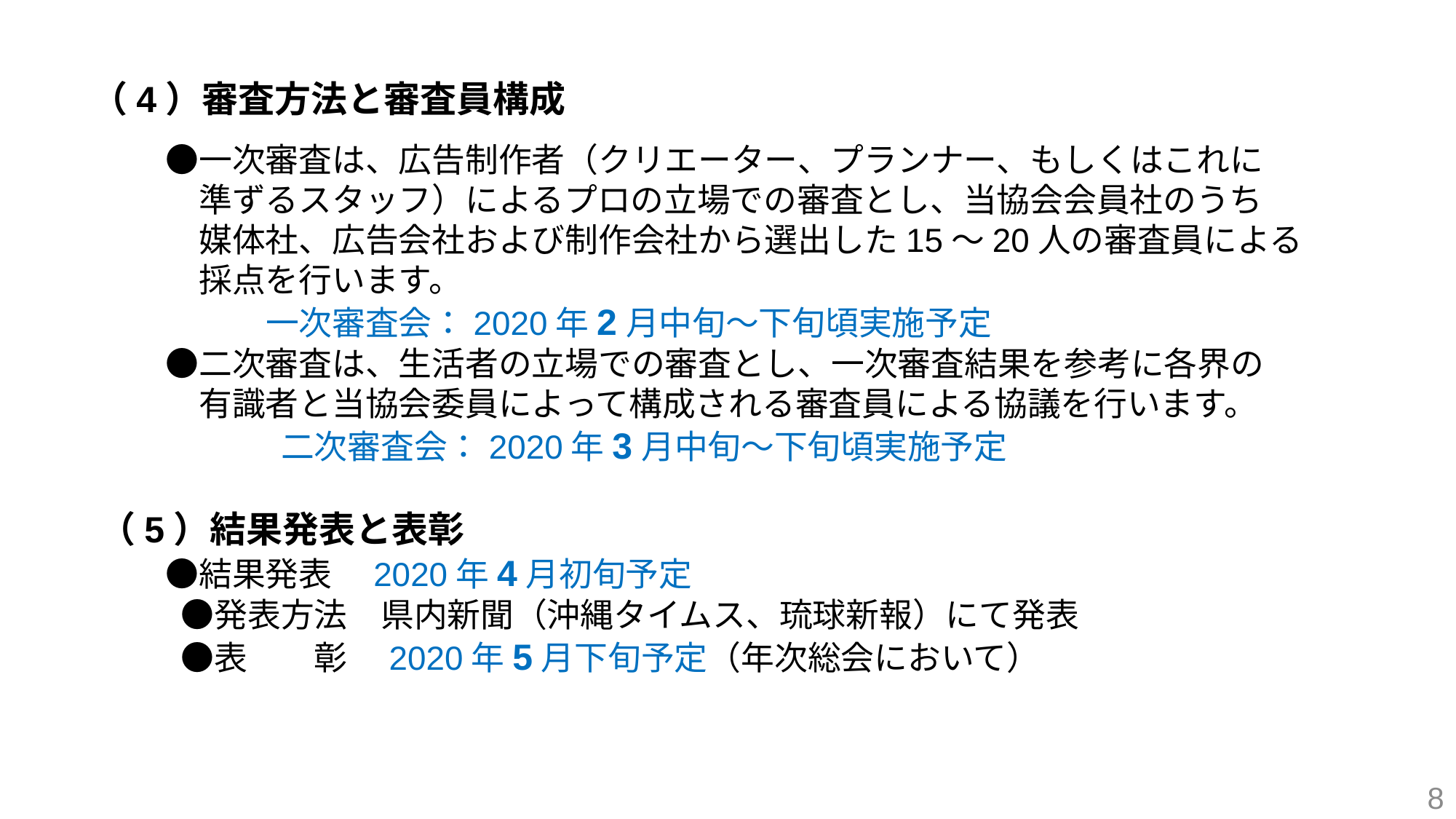

（4）審査方法と審査員構成

　　●一次審査は、広告制作者（クリエーター、プランナー、もしくはこれに
　　　準ずるスタッフ）によるプロの立場での審査とし、当協会会員社のうち
　　　媒体社、広告会社および制作会社から選出した15～20人の審査員による
　　　採点を行います。
　　　　　一次審査会：2020年2月中旬～下旬頃実施予定
　　●二次審査は、生活者の立場での審査とし、一次審査結果を参考に各界の
　　　有識者と当協会委員によって構成される審査員による協議を行います。
 　　　　　二次審査会：2020年3月中旬～下旬頃実施予定

（5）結果発表と表彰
　　●結果発表　2020年4月初旬予定
 　　●発表方法　県内新聞（沖縄タイムス、琉球新報）にて発表
 　　●表　　彰　2020年5月下旬予定（年次総会において）

8